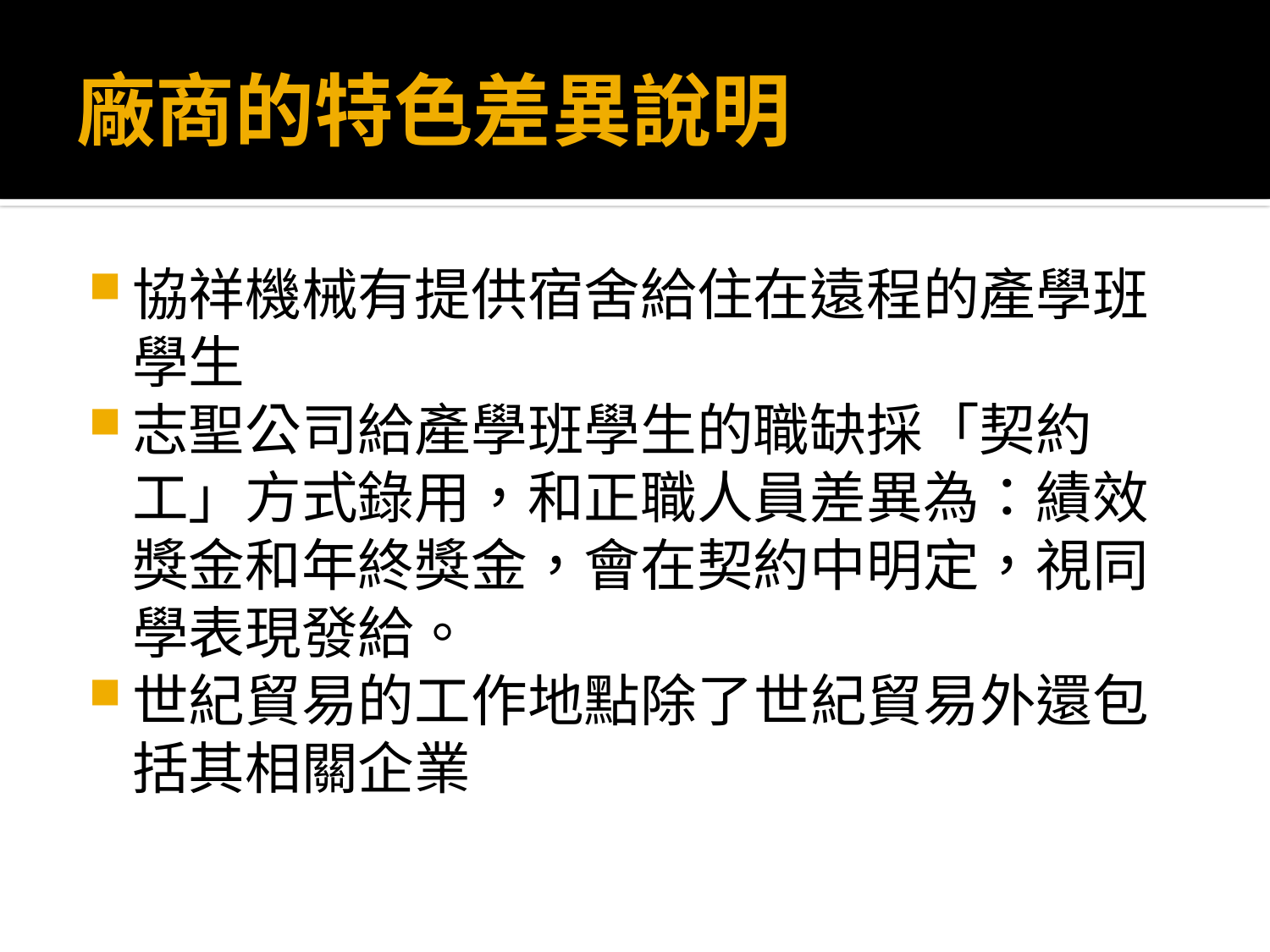

# 廠商的特色差異說明
協祥機械有提供宿舍給住在遠程的產學班學生
志聖公司給產學班學生的職缺採「契約工」方式錄用，和正職人員差異為：績效獎金和年終獎金，會在契約中明定，視同學表現發給。
世紀貿易的工作地點除了世紀貿易外還包括其相關企業